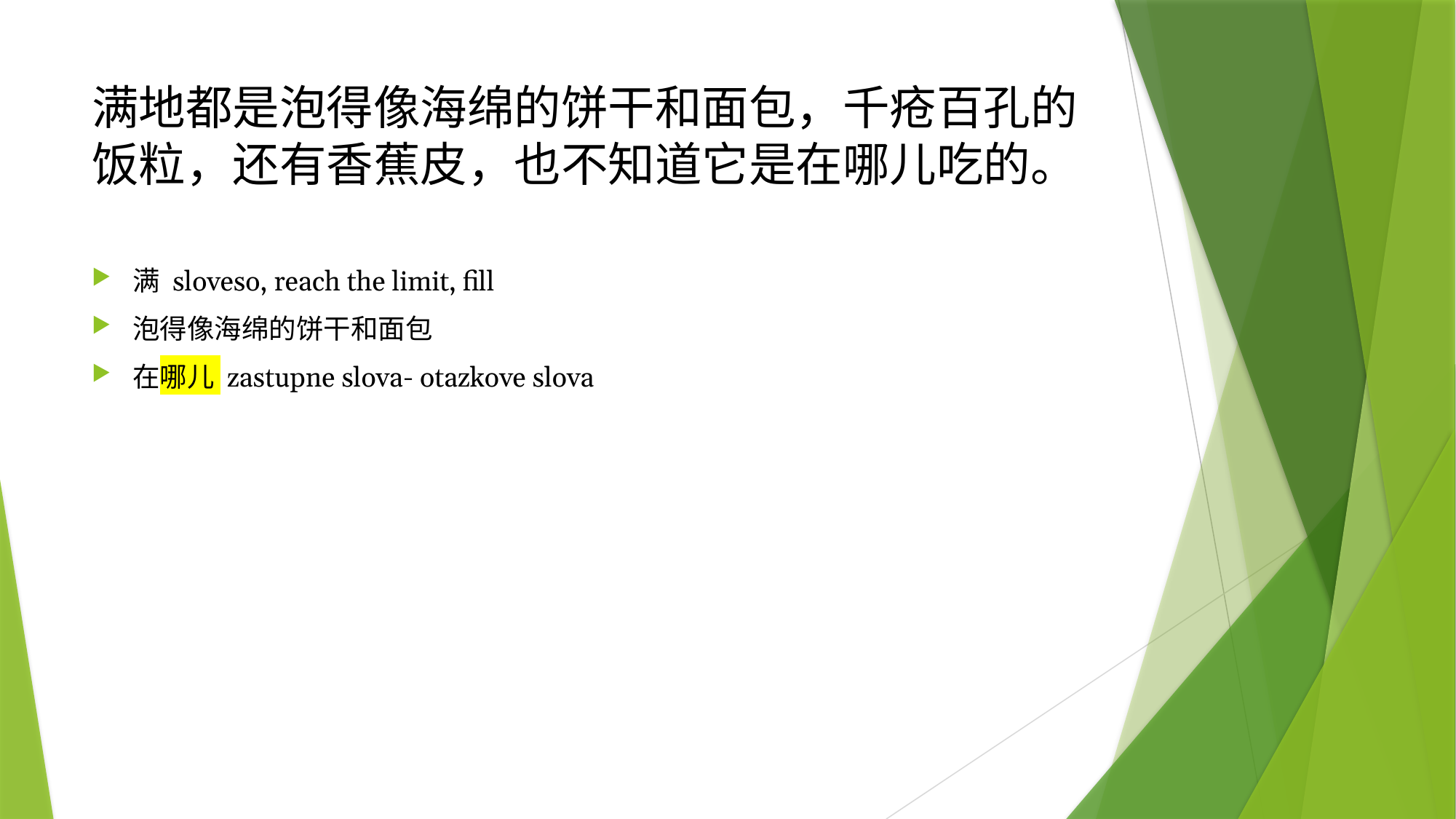

# 满地都是泡得像海绵的饼干和面包，千疮百孔的饭粒，还有香蕉皮，也不知道它是在哪儿吃的。
满 sloveso, reach the limit, fill
泡得像海绵的饼干和面包
在哪儿 zastupne slova- otazkove slova